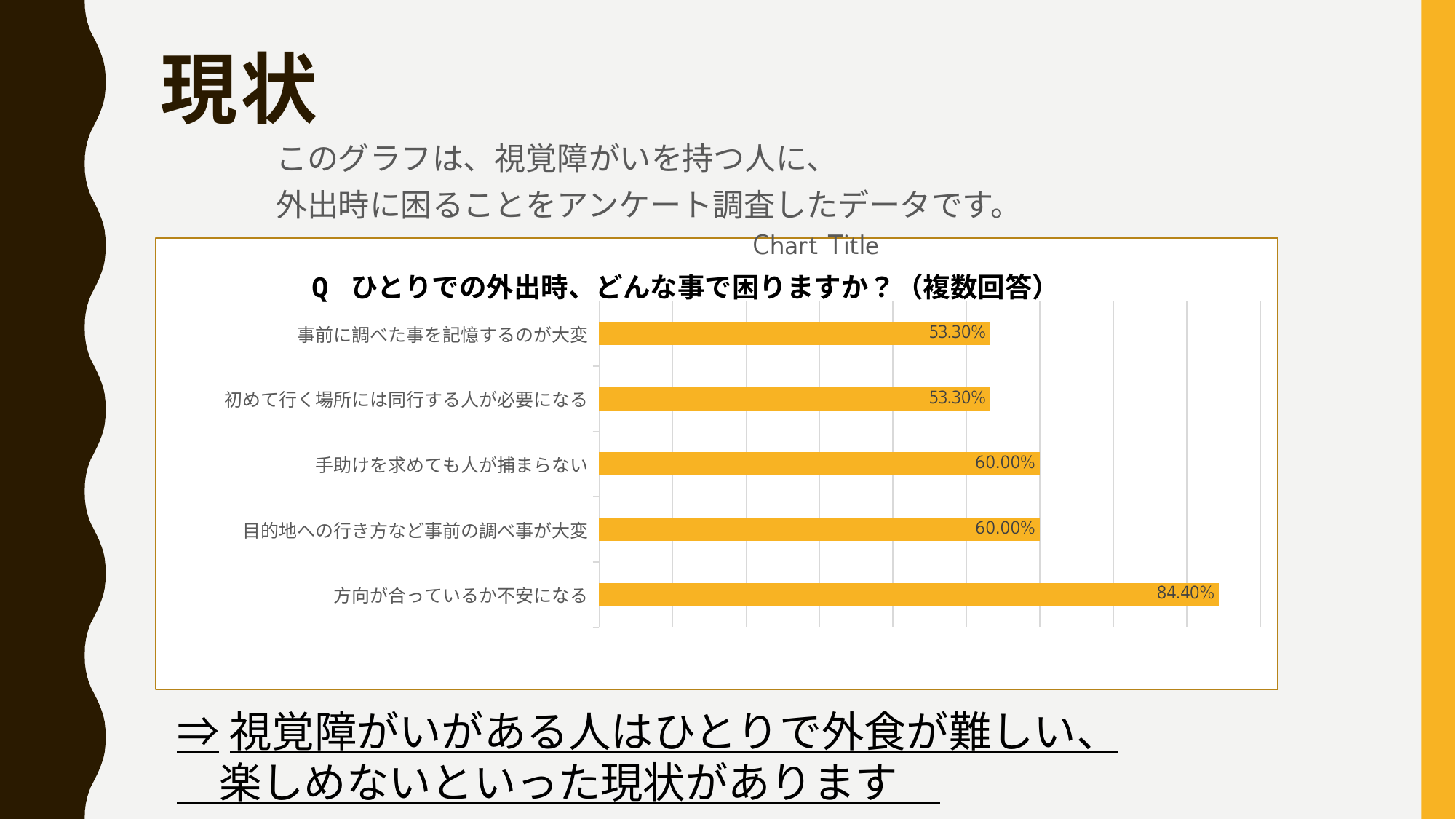

# 現状
このグラフは、視覚障がいを持つ人に、
外出時に困ることをアンケート調査したデータです。

### Chart:

| Category |  |
|---|---|
| 方向が合っているか不安になる | 0.844 |
| 目的地への行き方など事前の調べ事が大変 | 0.6 |
| 手助けを求めても人が捕まらない | 0.6 |
| 初めて行く場所には同行する人が必要になる | 0.533 |
| 事前に調べた事を記憶するのが大変 | 0.533 |
Q ひとりでの外出時、どんな事で困りますか？（複数回答）
⇒視覚障がいがある人はひとりで外食が難しい、
　楽しめないといった現状があります